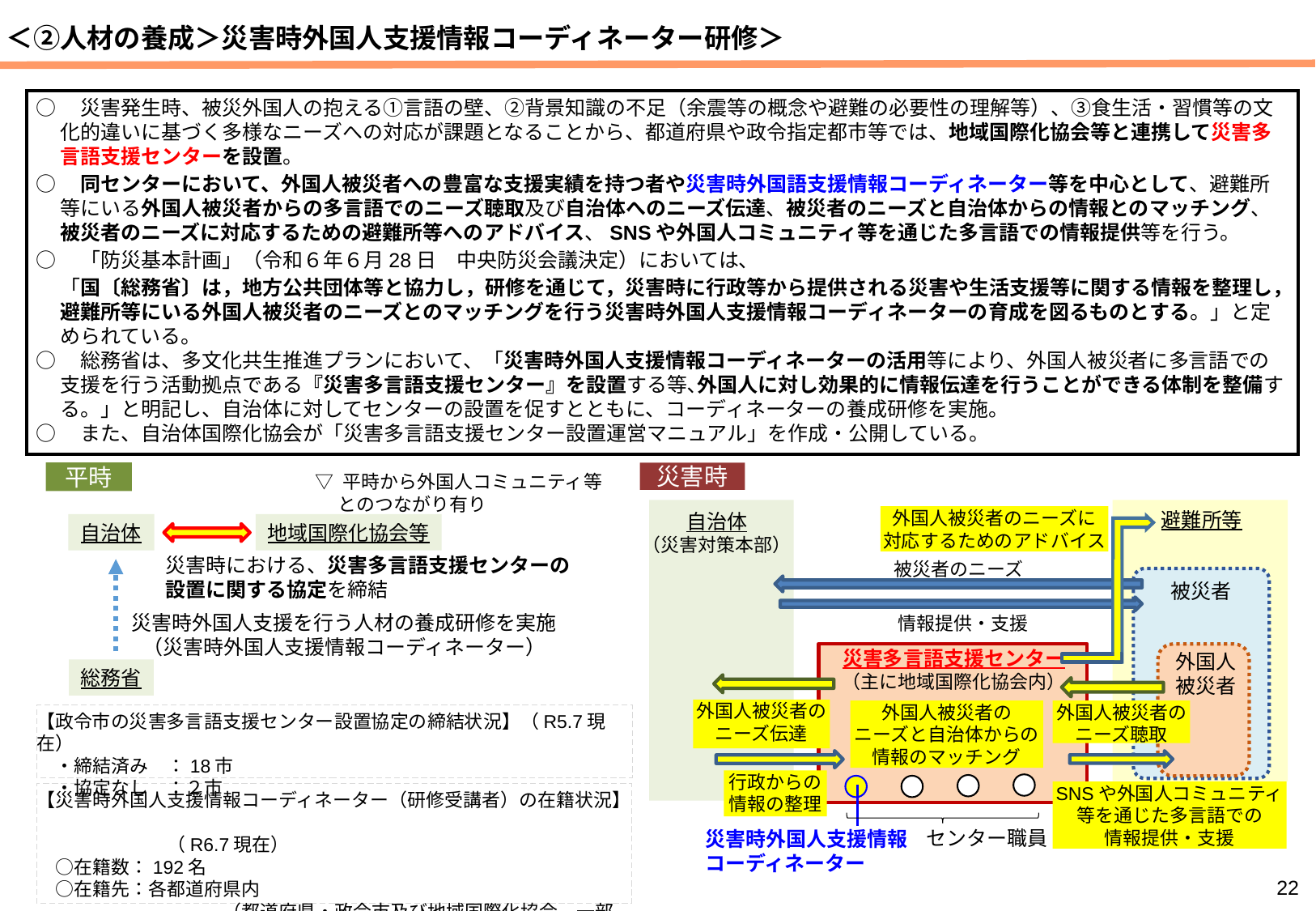

＜②人材の養成＞災害時外国人支援情報コーディネーター研修＞
○	　災害発生時、被災外国人の抱える①言語の壁、②背景知識の不足（余震等の概念や避難の必要性の理解等）、③食生活・習慣等の文化的違いに基づく多様なニーズへの対応が課題となることから、都道府県や政令指定都市等では、地域国際化協会等と連携して災害多言語支援センターを設置。
○	　同センターにおいて、外国人被災者への豊富な支援実績を持つ者や災害時外国語支援情報コーディネーター等を中心として、避難所等にいる外国人被災者からの多言語でのニーズ聴取及び自治体へのニーズ伝達、被災者のニーズと自治体からの情報とのマッチング、被災者のニーズに対応するための避難所等へのアドバイス、SNSや外国人コミュニティ等を通じた多言語での情報提供等を行う。
○	　「防災基本計画」（令和６年６月28日　中央防災会議決定）においては、
	「国〔総務省〕は，地方公共団体等と協力し，研修を通じて，災害時に行政等から提供される災害や生活支援等に関する情報を整理し，避難所等にいる外国人被災者のニーズとのマッチングを行う災害時外国人支援情報コーディネーターの育成を図るものとする。」と定められている。
○	　総務省は、多文化共生推進プランにおいて、「災害時外国人支援情報コーディネーターの活用等により、外国人被災者に多言語での支援を行う活動拠点である『災害多言語支援センター』を設置する等､外国人に対し効果的に情報伝達を行うことができる体制を整備する。」と明記し、自治体に対してセンターの設置を促すとともに、コーディネーターの養成研修を実施。
○	　また、自治体国際化協会が「災害多言語支援センター設置運営マニュアル」を作成・公開している。

平時
災害時
▽ 平時から外国人コミュニティ等
　 とのつながり有り

避難所等
外国人被災者のニーズに
対応するためのアドバイス
自治体
（災害対策本部）
自治体
地域国際化協会等

災害時における、災害多言語支援センターの設置に関する協定を締結
被災者のニーズ

被災者

災害時外国人支援を行う人材の養成研修を実施（災害時外国人支援情報コーディネーター）
情報提供・支援
災害多言語支援センター
（主に地域国際化協会内）
外国人
被災者

総務省

外国人被災者の
ニーズ伝達
外国人被災者の
ニーズと自治体からの
情報のマッチング
外国人被災者の
ニーズ聴取
【政令市の災害多言語支援センター設置協定の締結状況】（R5.7現在）
　・締結済み　：18市
　・協定なし　：２市

行政からの
情報の整理

SNSや外国人コミュニティ等を通じた多言語での
情報提供・支援
【災害時外国人支援情報コーディネーター（研修受講者）の在籍状況】
　　　　　　　　　　　　　　　　　　　　　　　　　　　　　　　　　　　　　　（R6.7現在）
　○在籍数：192名
　○在籍先：各都道府県内
　　　　　　　　　　（都道府県・政令市及び地域国際化協会、一部市町等）
センター職員
災害時外国人支援情報コーディネーター
22